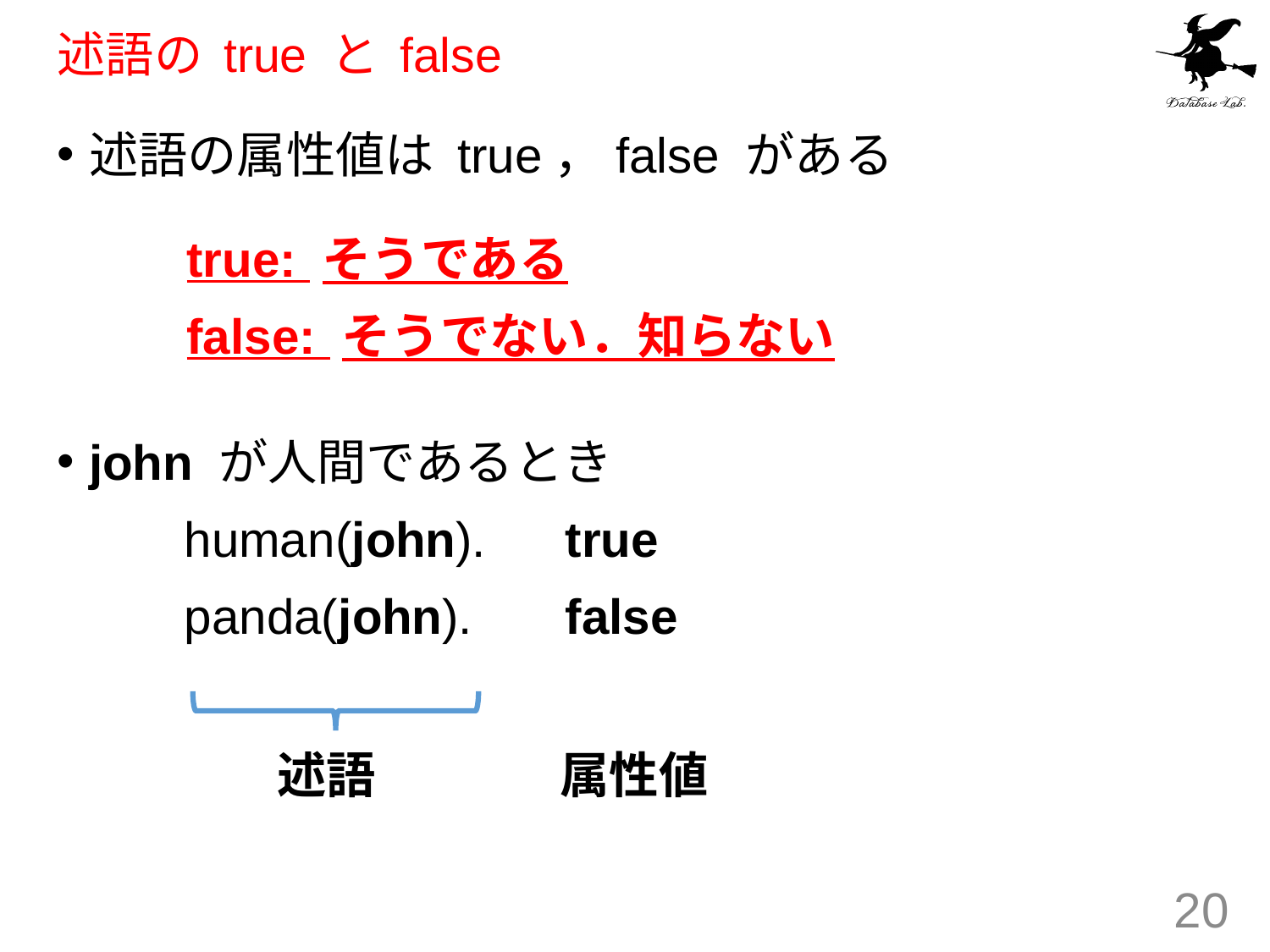

# 述語の true と false
述語の属性値は true，false がある

john が人間であるとき
	human(john).	true
	panda(john). 	false

true: そうである
false: そうでない．知らない

述語
属性値
20